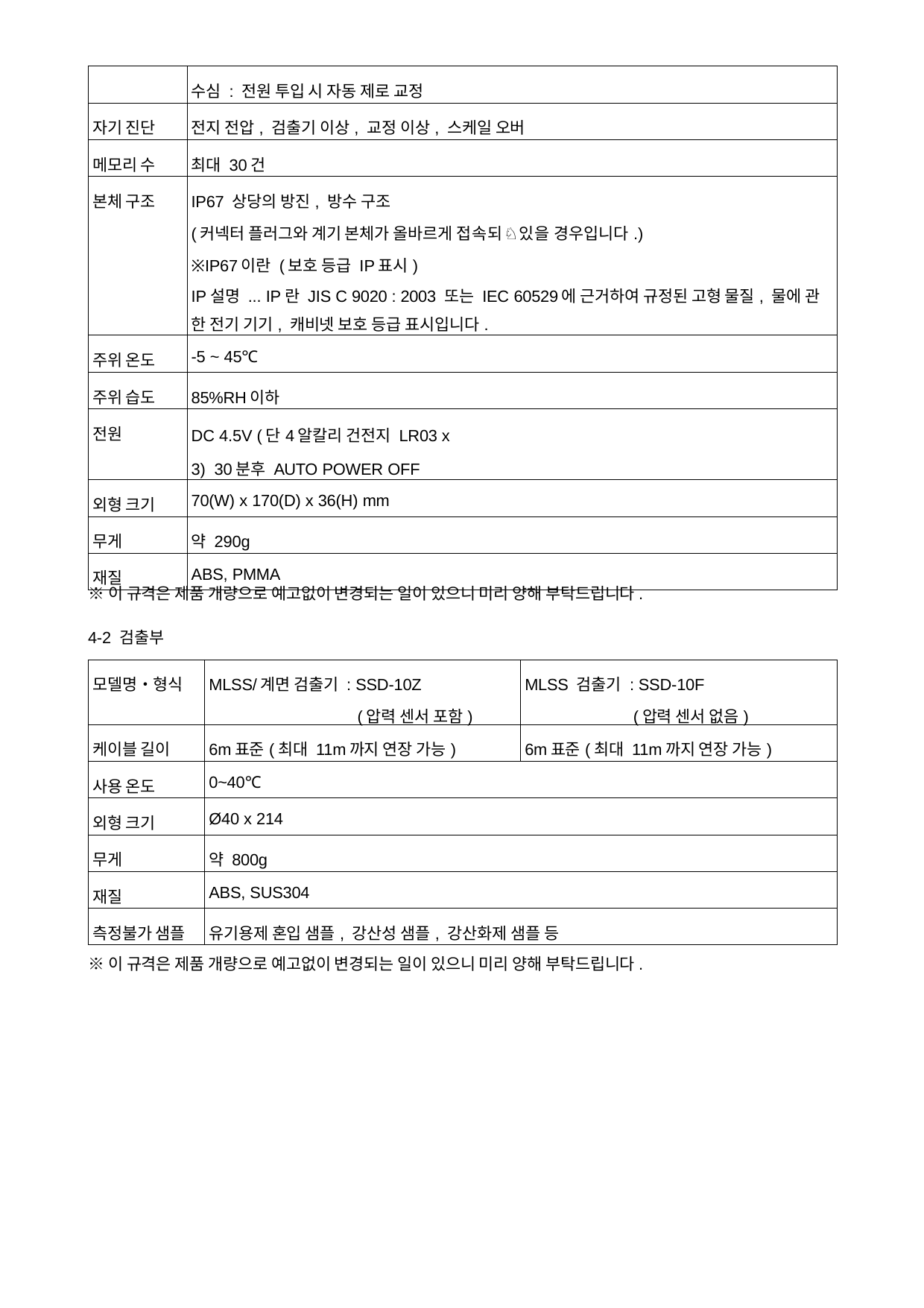

|  | 수심 : 전원 투입 시 자동 제로 교정 |
| --- | --- |
| 자기 진단 | 전지 전압, 검출기 이상, 교정 이상, 스케일 오버 |
| 메모리 수 | 최대 30건 |
| 본체 구조 | IP67 상당의 방진, 방수 구조 (커넥터 플러그와 계기 본체가 올바르게 접속되♘있을 경우입니다.) ※IP67이란 (보호 등급 IP표시) IP설명 ... IP란 JIS C 9020 : 2003 또는 IEC 60529에 근거하여 규정된 고형 물질, 물에 관 한 전기 기기, 캐비넷 보호 등급 표시입니다. |
| 주위 온도 | -5 ~ 45℃ |
| 주위 습도 | 85%RH이하 |
| 전원 | DC 4.5V (단4알칼리 건전지 LR03 x 3) 30분후 AUTO POWER OFF |
| 외형 크기 | 70(W) x 170(D) x 36(H) mm |
| 무게 | 약 290g |
| 재질 | ABS, PMMA |
※이 규격은 제품 개량으로 예고없이 변경되는 일이 있으니 미리 양해 부탁드립니다.

4-2 검출부
| 모델명•형식 | MLSS/계면 검출기 : SSD-10Z (압력 센서 포함) | MLSS 검출기 : SSD-10F (압력 센서 없음) |
| --- | --- | --- |
| 케이블 길이 | 6m표준(최대 11m까지 연장 가능) | 6m표준(최대 11m까지 연장 가능) |
| 사용 온도 | 0~40℃ |  |
| 외형 크기 | Ø40 x 214 |  |
| 무게 | 약 800g |  |
| 재질 | ABS, SUS304 |  |
| 측정불가 샘플 | 유기용제 혼입 샘플, 강산성 샘플, 강산화제 샘플 등 |  |
※이 규격은 제품 개량으로 예고없이 변경되는 일이 있으니 미리 양해 부탁드립니다.